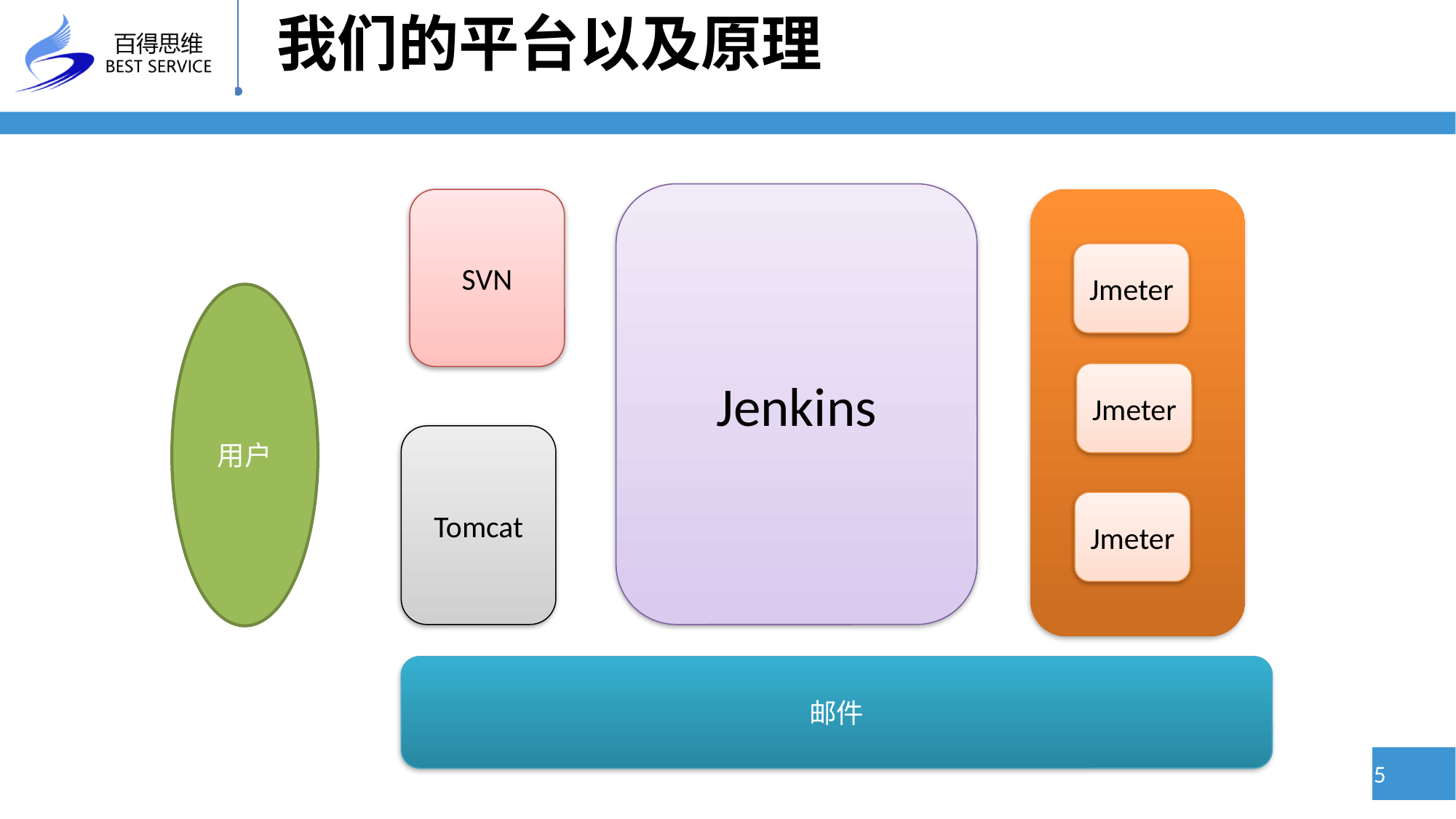

# 我们的平台以及原理
Jenkins
SVN

Jmeter
用户
Jmeter
Tomcat
Jmeter
邮件